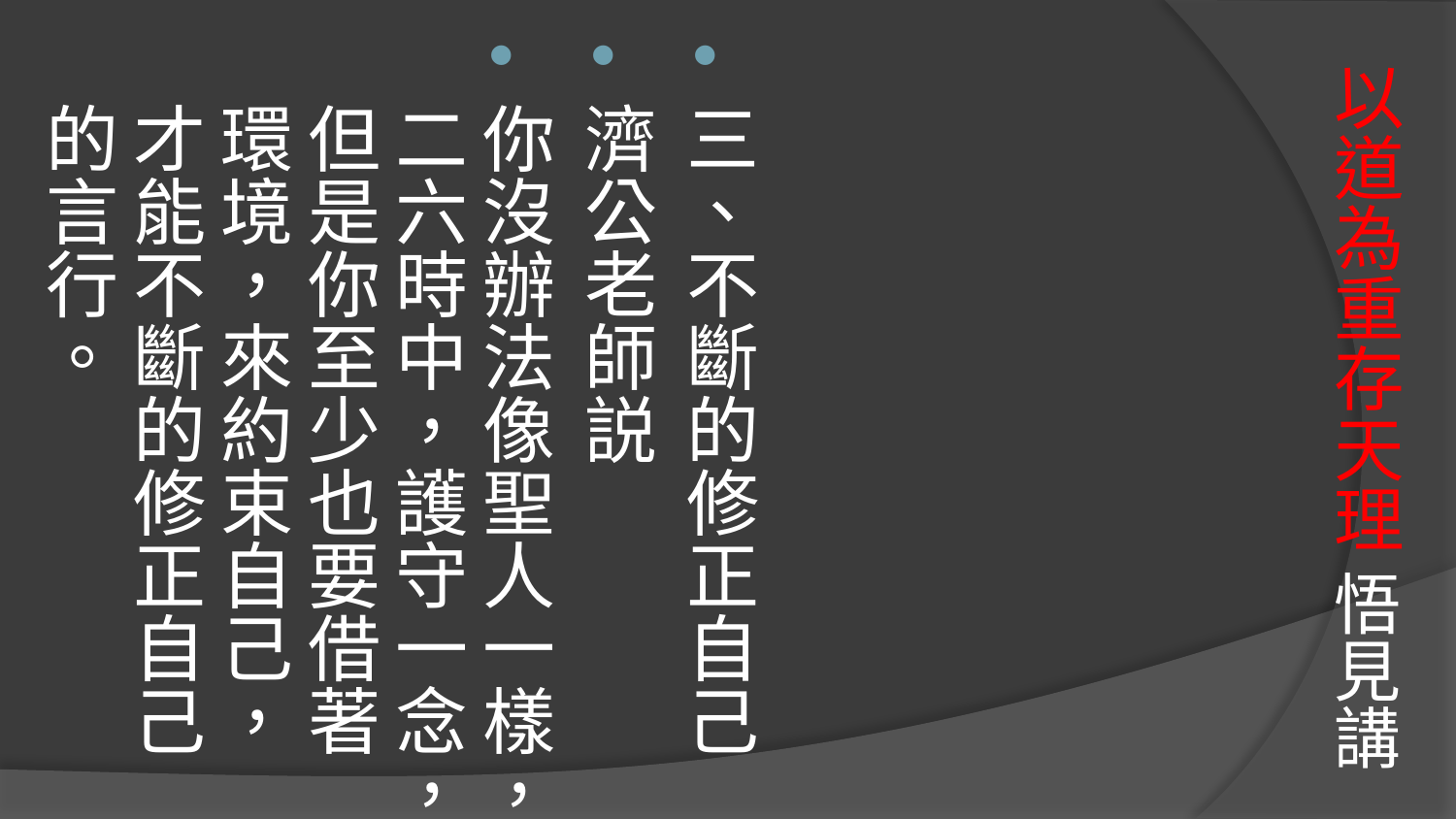

三、不斷的修正自己
濟公老師説
你沒辦法像聖人一樣，二六時中，護守一念，但是你至少也要借著環境，來約束自己，才能不斷的修正自己的言行。
# 以道為重存天理 悟見講